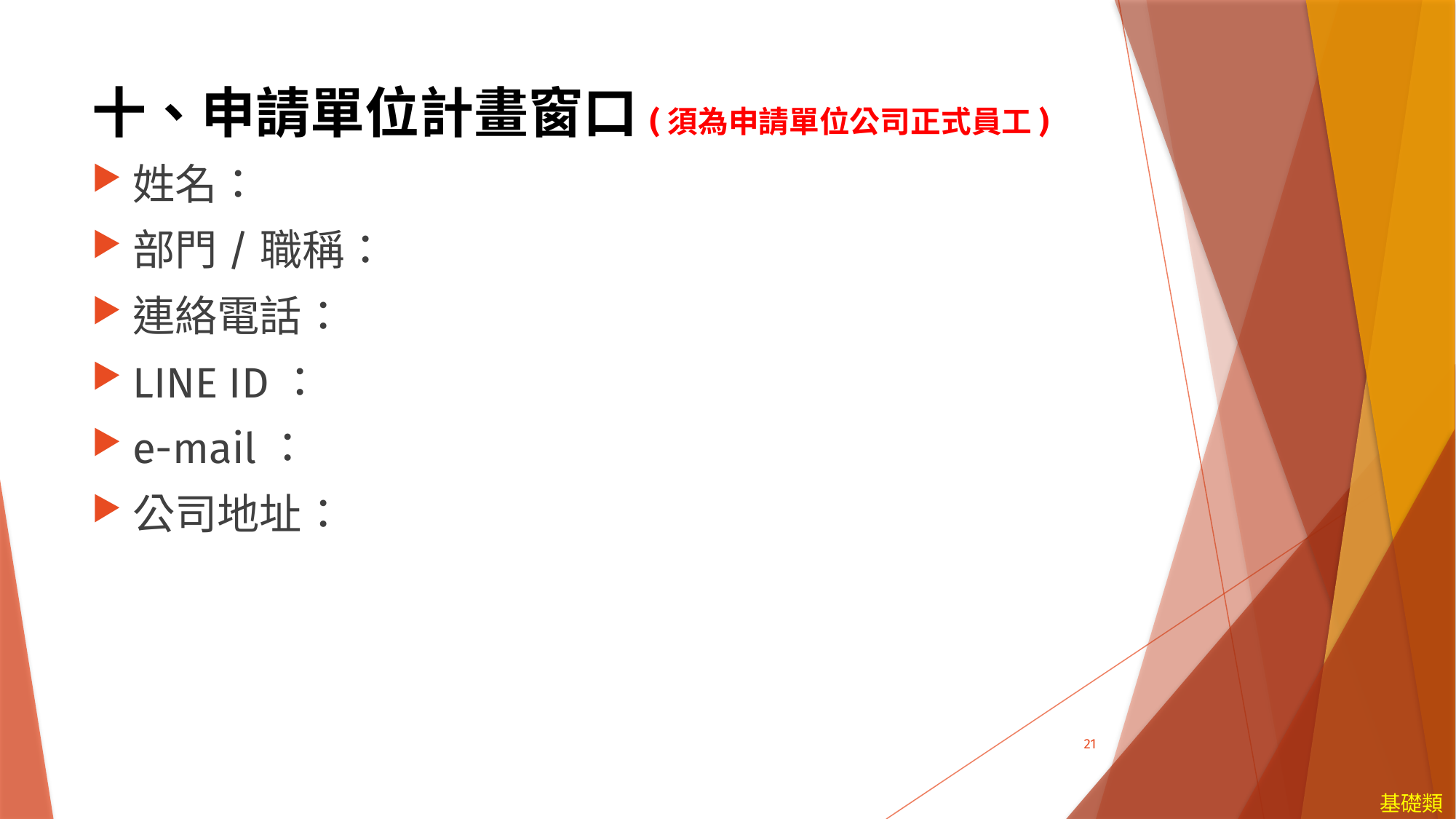

# 十、申請單位計畫窗口(須為申請單位公司正式員工)
姓名：
部門/職稱：
連絡電話：
LINE ID：
e-mail：
公司地址：
21